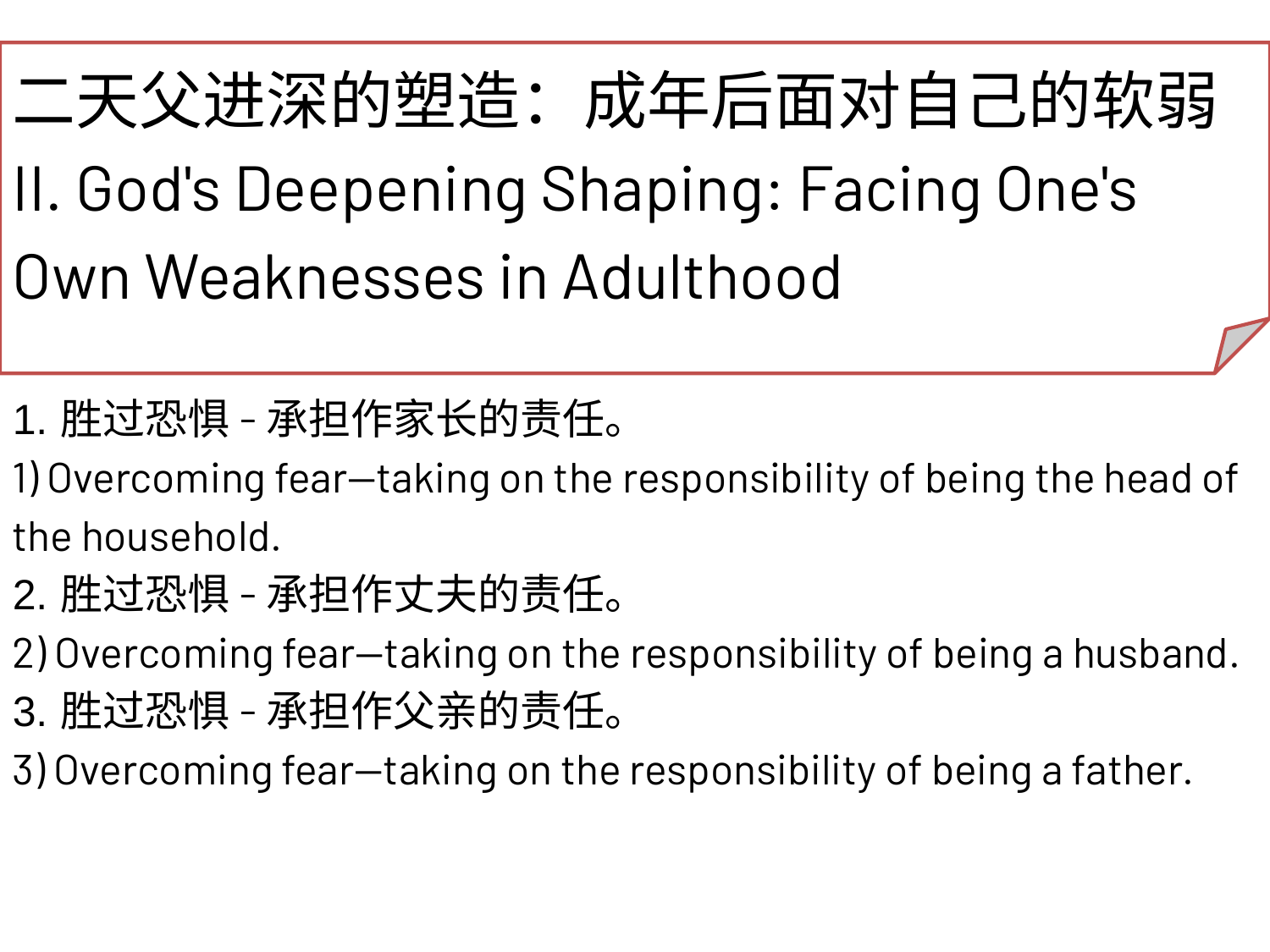

二天父进深的塑造：成年后面对自己的软弱
II. God's Deepening Shaping: Facing One's Own Weaknesses in Adulthood
胜过恐惧-承担作家长的责任。
1) Overcoming fear—taking on the responsibility of being the head of the household.
胜过恐惧-承担作丈夫的责任。
2) Overcoming fear—taking on the responsibility of being a husband.
胜过恐惧-承担作父亲的责任。
3) Overcoming fear—taking on the responsibility of being a father.